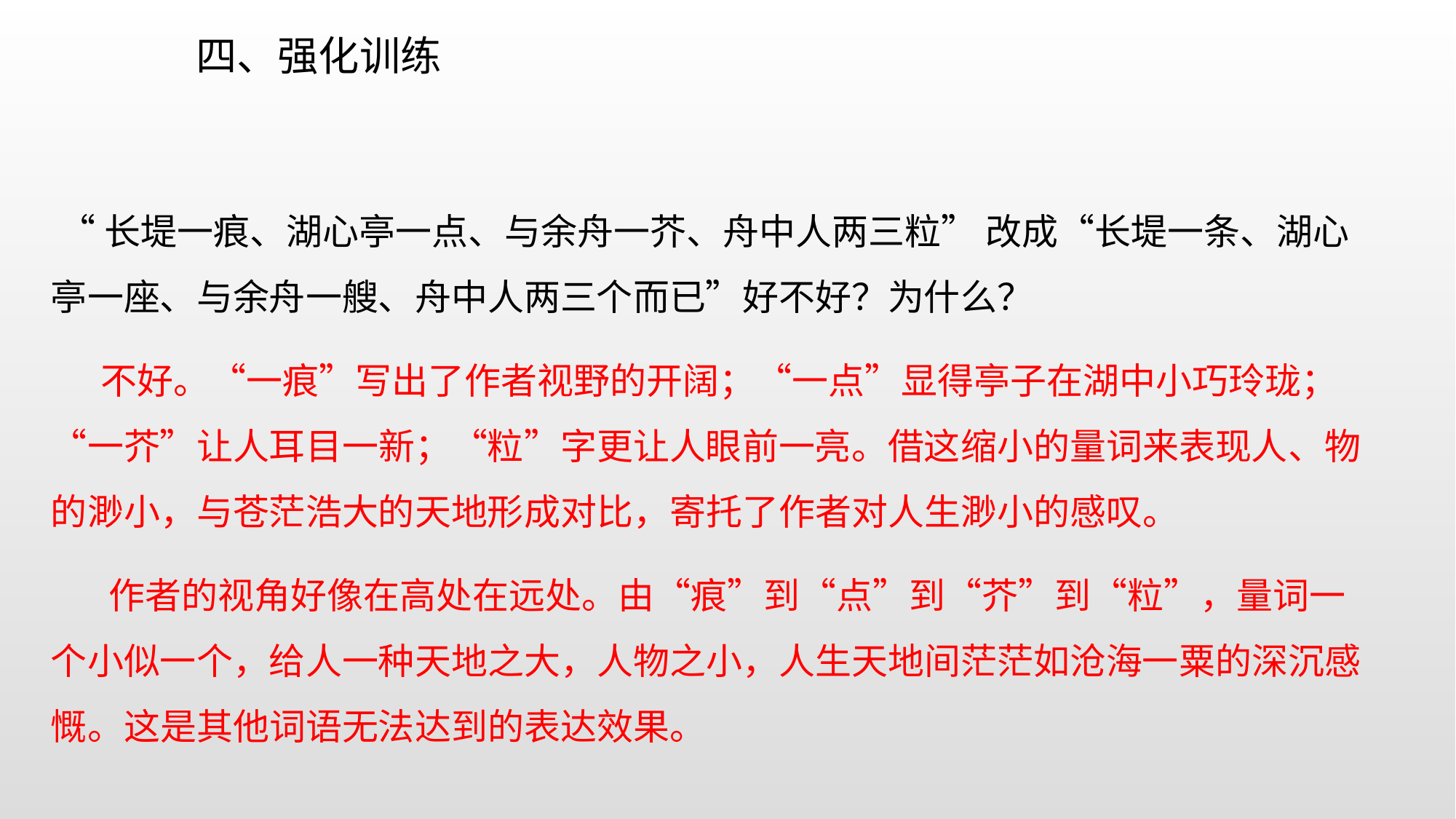

四、强化训练
 “长堤一痕、湖心亭一点、与余舟一芥、舟中人两三粒” 改成“长堤一条、湖心亭一座、与余舟一艘、舟中人两三个而已”好不好？为什么？
     不好。“一痕”写出了作者视野的开阔；“一点”显得亭子在湖中小巧玲珑；“一芥”让人耳目一新；“粒”字更让人眼前一亮。借这缩小的量词来表现人、物的渺小，与苍茫浩大的天地形成对比，寄托了作者对人生渺小的感叹。
      作者的视角好像在高处在远处。由“痕”到“点”到“芥”到“粒”，量词一个小似一个，给人一种天地之大，人物之小，人生天地间茫茫如沧海一粟的深沉感慨。这是其他词语无法达到的表达效果。